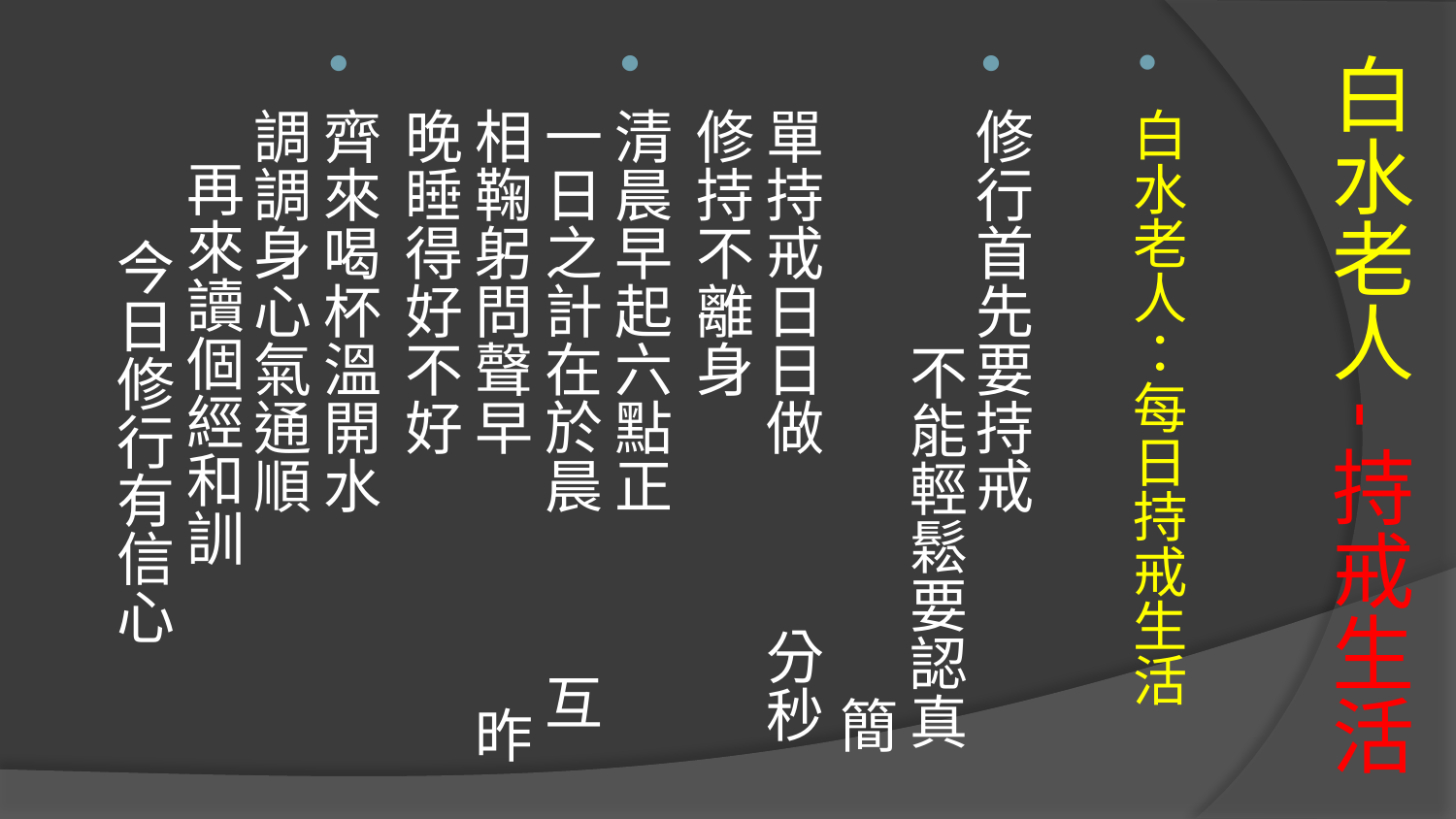

白水老人：每日持戒生活

修行首先要持戒                                      不能輕鬆要認真                                               簡單持戒日日做             分秒修持不離身
清晨早起六點正                 一日之計在於晨            互相鞠躬問聲早                   昨晚睡得好不好
齊來喝杯溫開水                   調調身心氣通順                        再來讀個經和訓                          今日修行有信心
# 白水老人-持戒生活